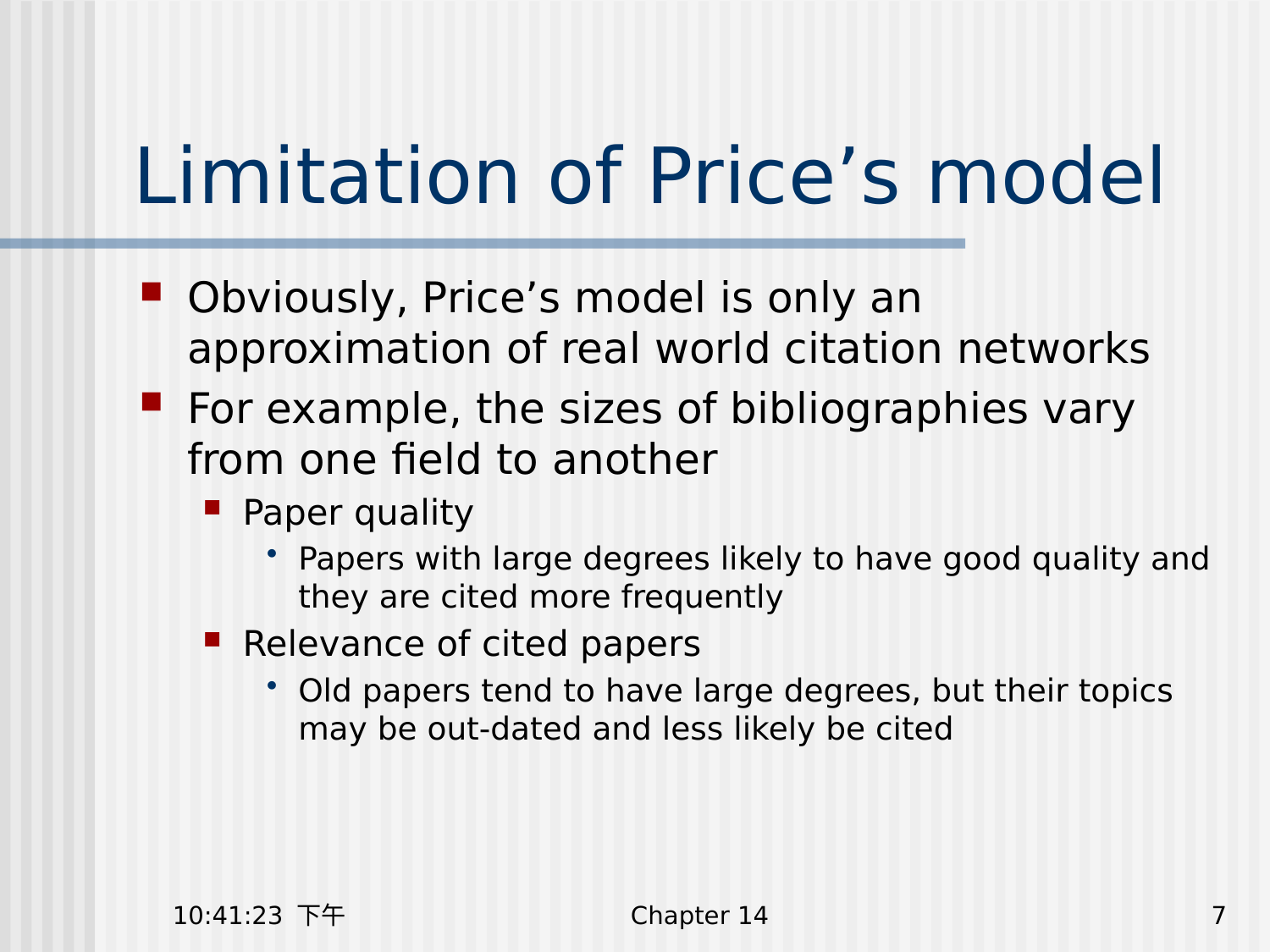

# Limitation of Price’s model
Obviously, Price’s model is only an approximation of real world citation networks
For example, the sizes of bibliographies vary from one field to another
Paper quality
Papers with large degrees likely to have good quality and they are cited more frequently
Relevance of cited papers
Old papers tend to have large degrees, but their topics may be out-dated and less likely be cited

10:41:23 下午
Chapter 14
7